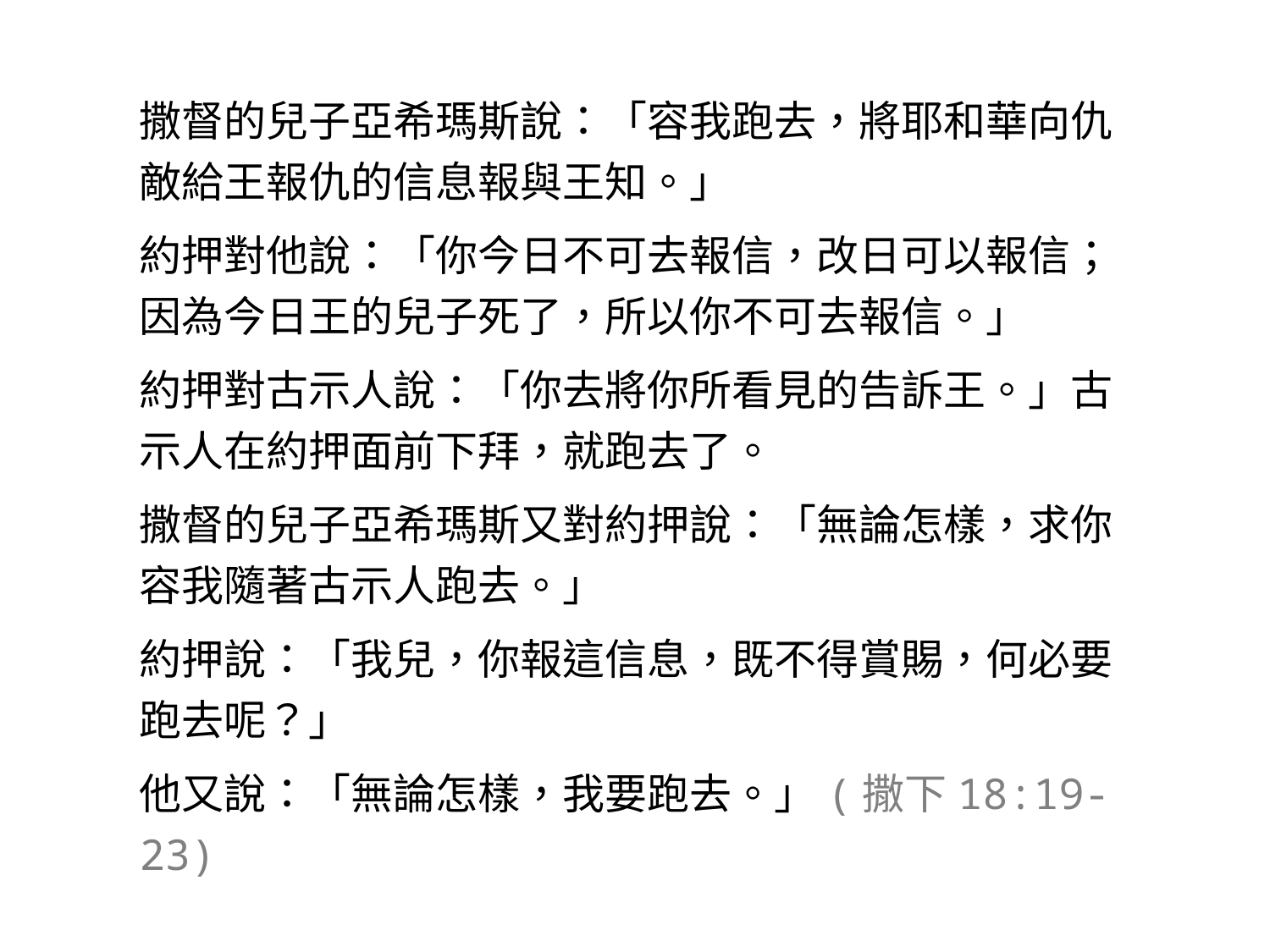

撒督的兒子亞希瑪斯說：「容我跑去，將耶和華向仇敵給王報仇的信息報與王知。」
約押對他說：「你今日不可去報信，改日可以報信；因為今日王的兒子死了，所以你不可去報信。」
約押對古示人說：「你去將你所看見的告訴王。」古示人在約押面前下拜，就跑去了。
撒督的兒子亞希瑪斯又對約押說：「無論怎樣，求你容我隨著古示人跑去。」
約押說：「我兒，你報這信息，既不得賞賜，何必要跑去呢？」
他又說：「無論怎樣，我要跑去。」(撒下18:19-23)